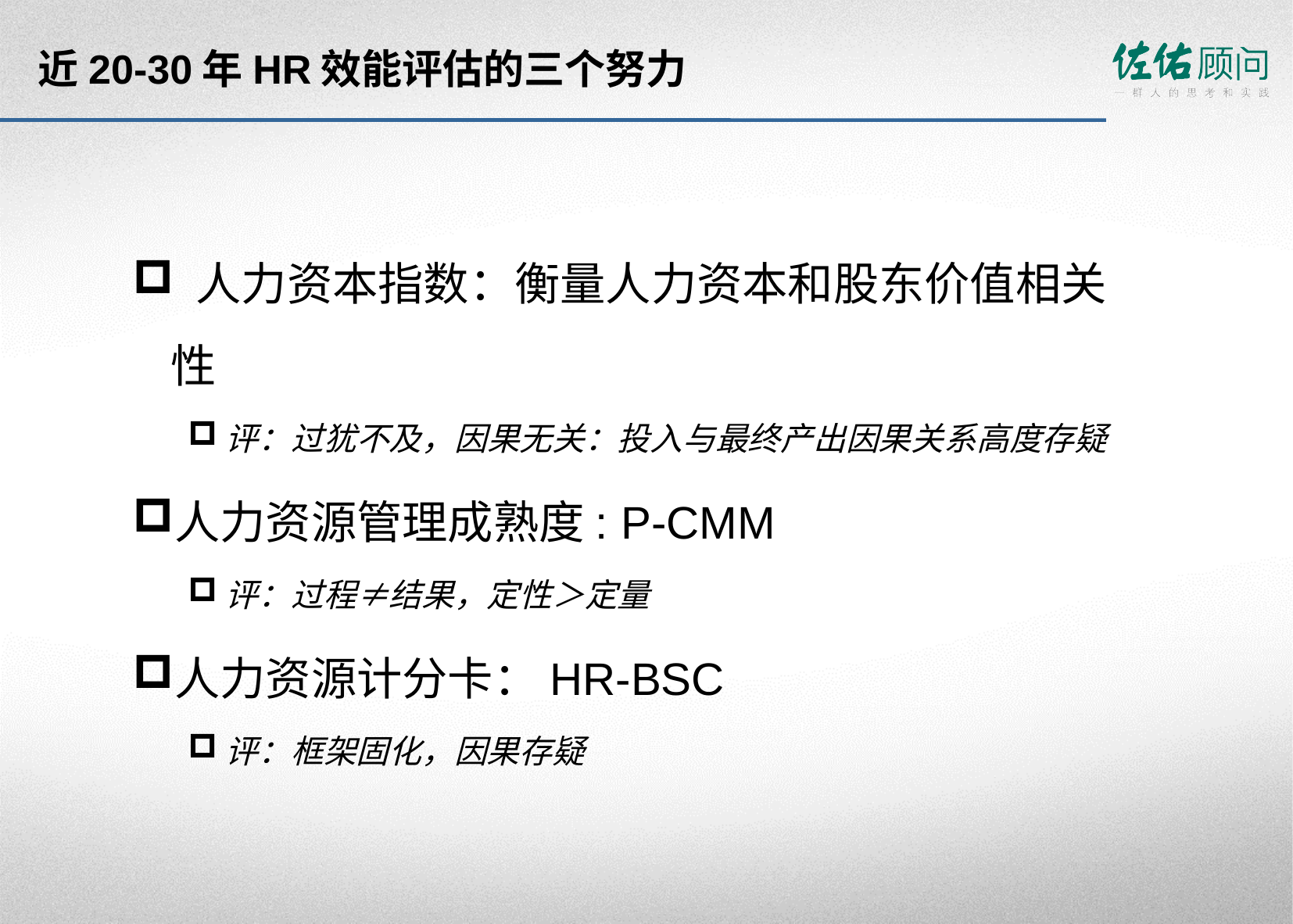

# 近20-30年HR效能评估的三个努力
 人力资本指数：衡量人力资本和股东价值相关性
评：过犹不及，因果无关：投入与最终产出因果关系高度存疑
人力资源管理成熟度: P-CMM
评：过程≠结果，定性＞定量
人力资源计分卡：HR-BSC
评：框架固化，因果存疑